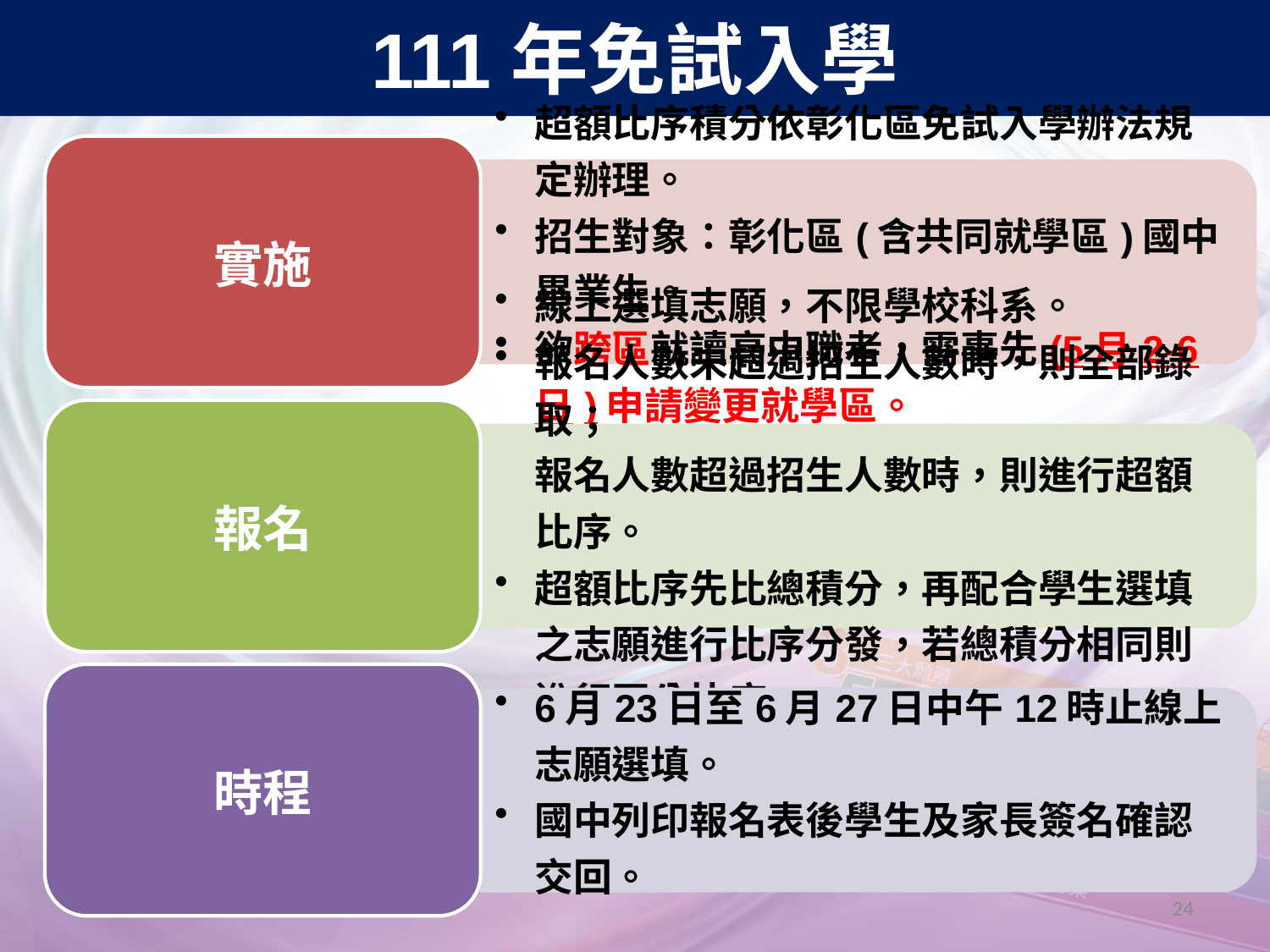

111年免試入學
實施
報名
時程
國中列印報名表後學生及家長簽名確認交回。
比序完仍超額時，則增額錄取 。
線上選填志願，不限學校科系。
24